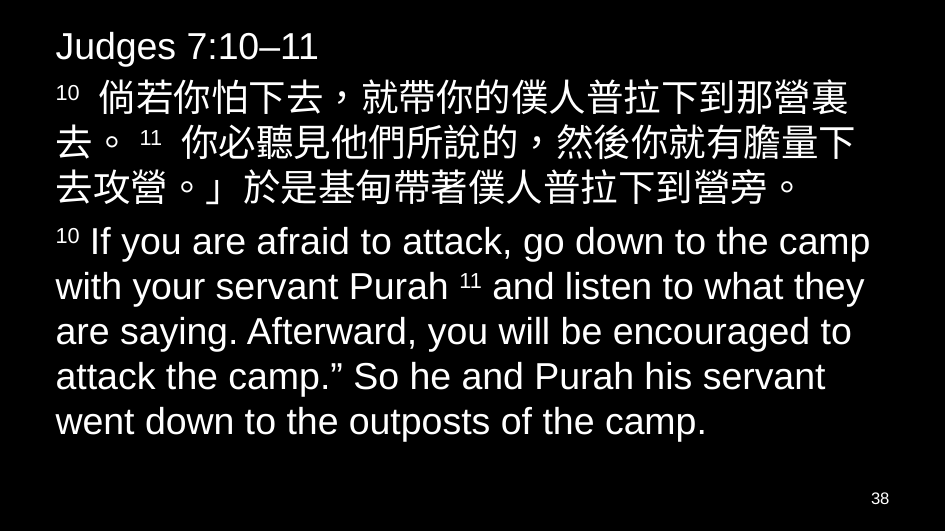

Judges 7:10–11
10 倘若你怕下去，就帶你的僕人普拉下到那營裏去。11 你必聽見他們所說的，然後你就有膽量下去攻營。」於是基甸帶著僕人普拉下到營旁。
10 If you are afraid to attack, go down to the camp with your servant Purah 11 and listen to what they are saying. Afterward, you will be encouraged to attack the camp.” So he and Purah his servant went down to the outposts of the camp.

38